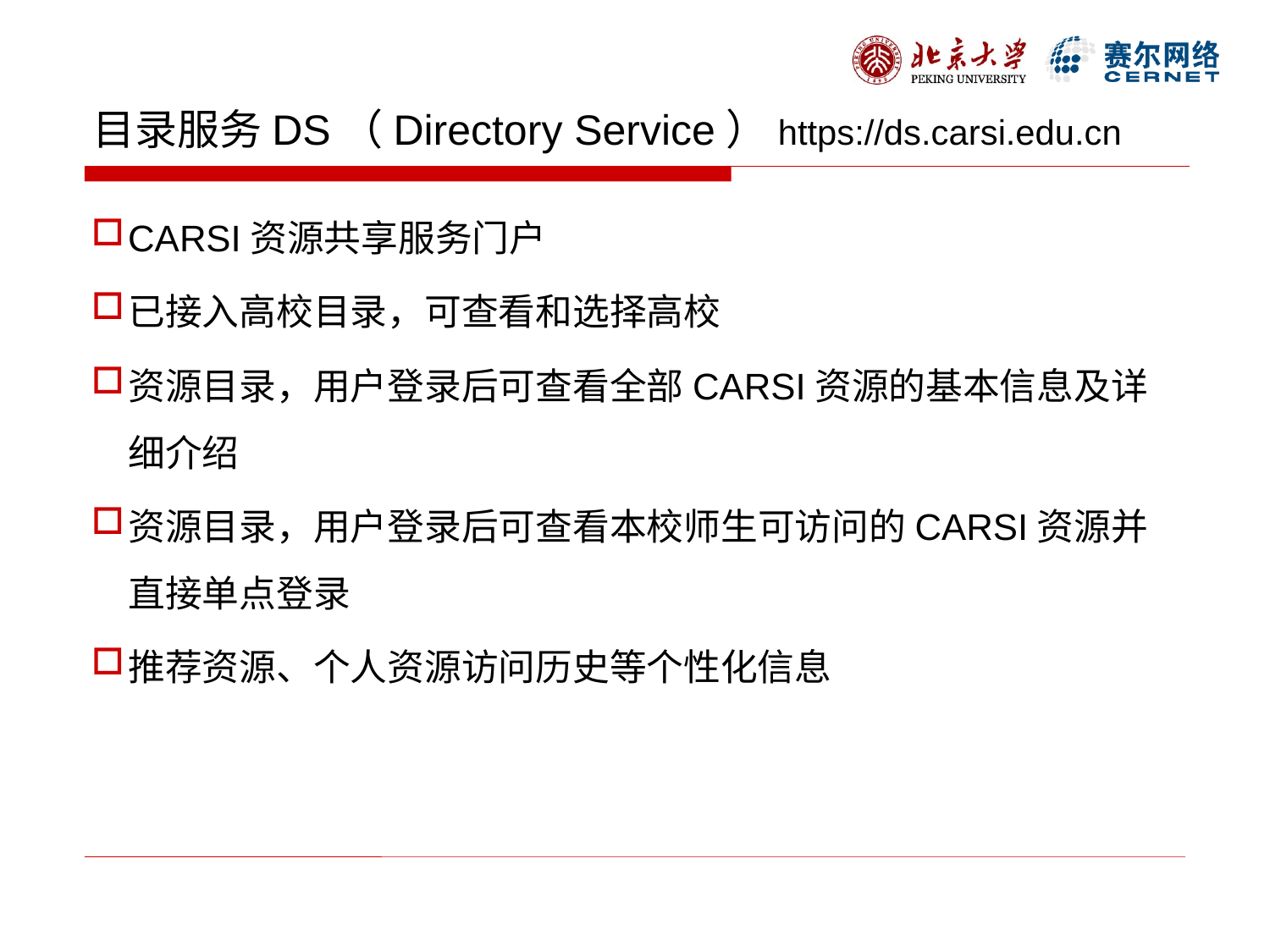

# 目录服务DS（Directory Service）https://ds.carsi.edu.cn
CARSI资源共享服务门户
已接入高校目录，可查看和选择高校
资源目录，用户登录后可查看全部CARSI资源的基本信息及详细介绍
资源目录，用户登录后可查看本校师生可访问的CARSI资源并直接单点登录
推荐资源、个人资源访问历史等个性化信息
16